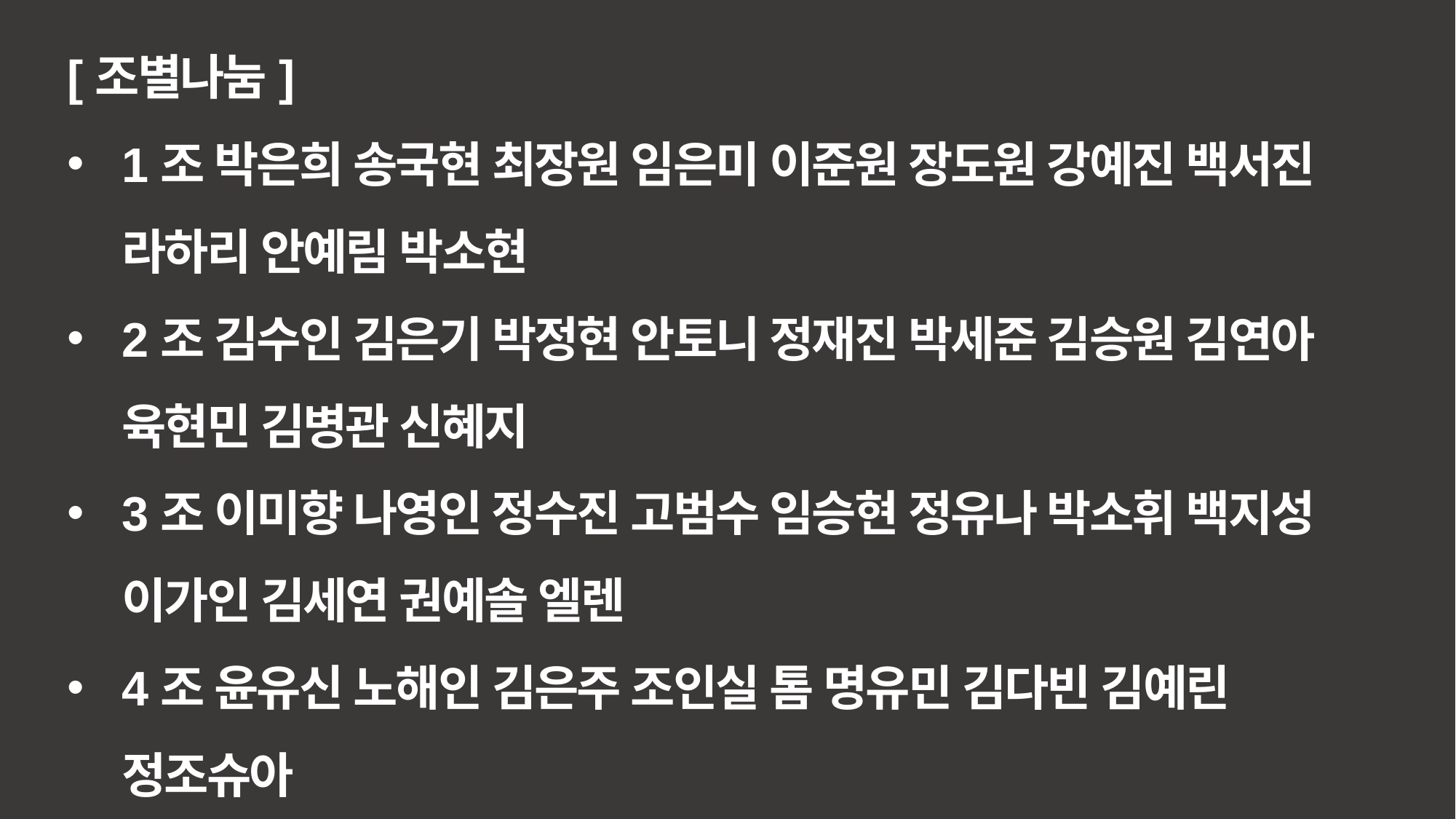

[조별나눔]
1조 박은희 송국현 최장원 임은미 이준원 장도원 강예진 백서진 라하리 안예림 박소현
2조 김수인 김은기 박정현 안토니 정재진 박세준 김승원 김연아 육현민 김병관 신혜지
3조 이미향 나영인 정수진 고범수 임승현 정유나 박소휘 백지성  이가인 김세연 권예솔 엘렌
4조 윤유신 노해인 김은주 조인실 톰 명유민 김다빈 김예린 정조슈아
유은비 복지윤